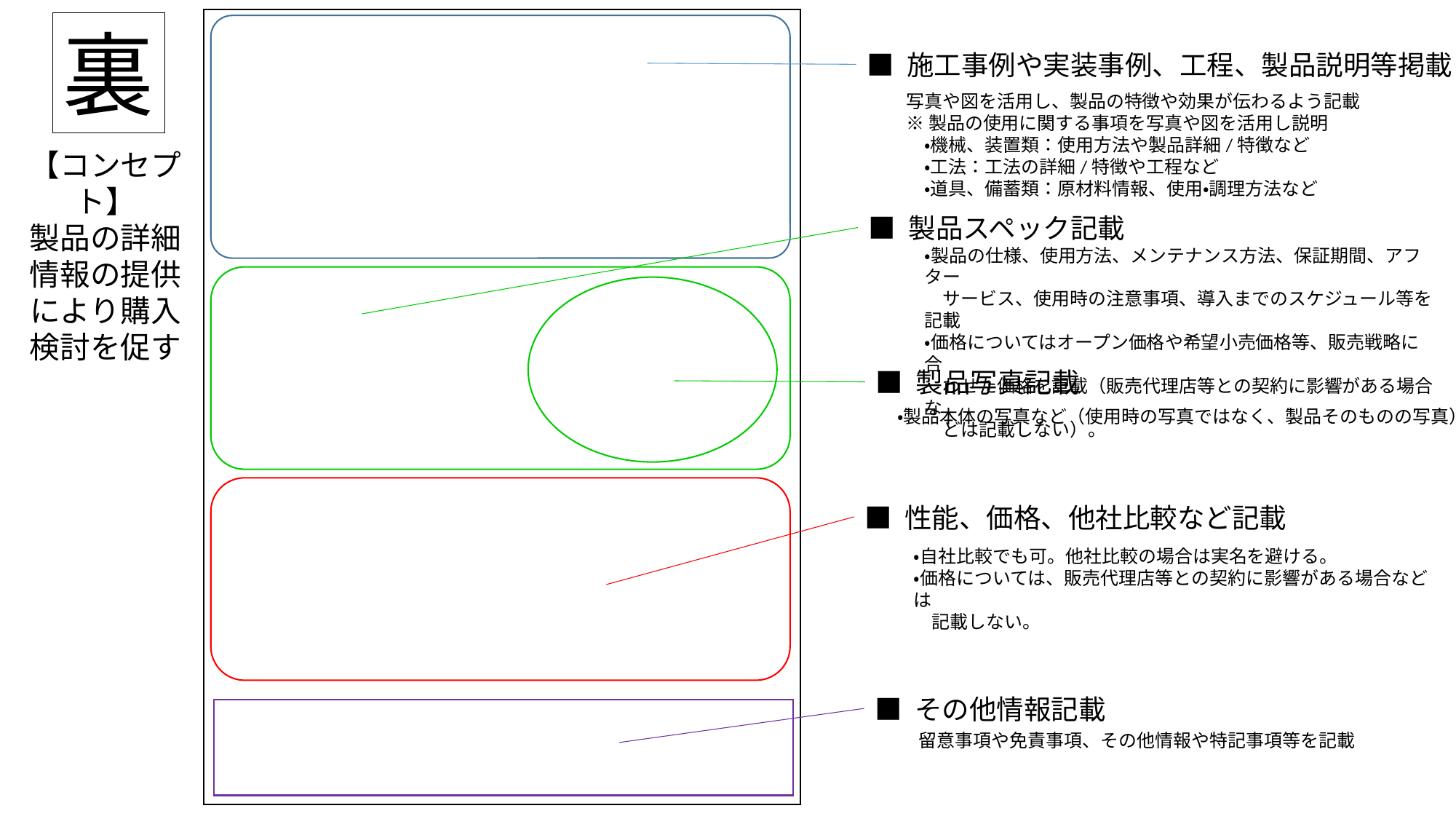

裏

■ 施工事例や実装事例、工程、製品説明等掲載
写真や図を活用し、製品の特徴や効果が伝わるよう記載
※製品の使用に関する事項を写真や図を活用し説明
　・機械、装置類：使用方法や製品詳細/特徴など
　・工法：工法の詳細/特徴や工程など
　・道具、備蓄類：原材料情報、使用・調理方法など
【コンセプト】
製品の詳細
情報の提供
により購入
検討を促す
■ 製品スペック記載
・製品の仕様、使用方法、メンテナンス方法、保証期間、アフター
　サービス、使用時の注意事項、導入までのスケジュール等を記載
・価格についてはオープン価格や希望小売価格等、販売戦略に合
　わせた価格を記載（販売代理店等との契約に影響がある場合な
　どは記載しない）。

■ 製品写真記載
・製品本体の写真など（使用時の写真ではなく、製品そのものの写真）

■ 性能、価格、他社比較など記載
・自社比較でも可。他社比較の場合は実名を避ける。
・価格については、販売代理店等との契約に影響がある場合などは
　記載しない。
■ その他情報記載

留意事項や免責事項、その他情報や特記事項等を記載